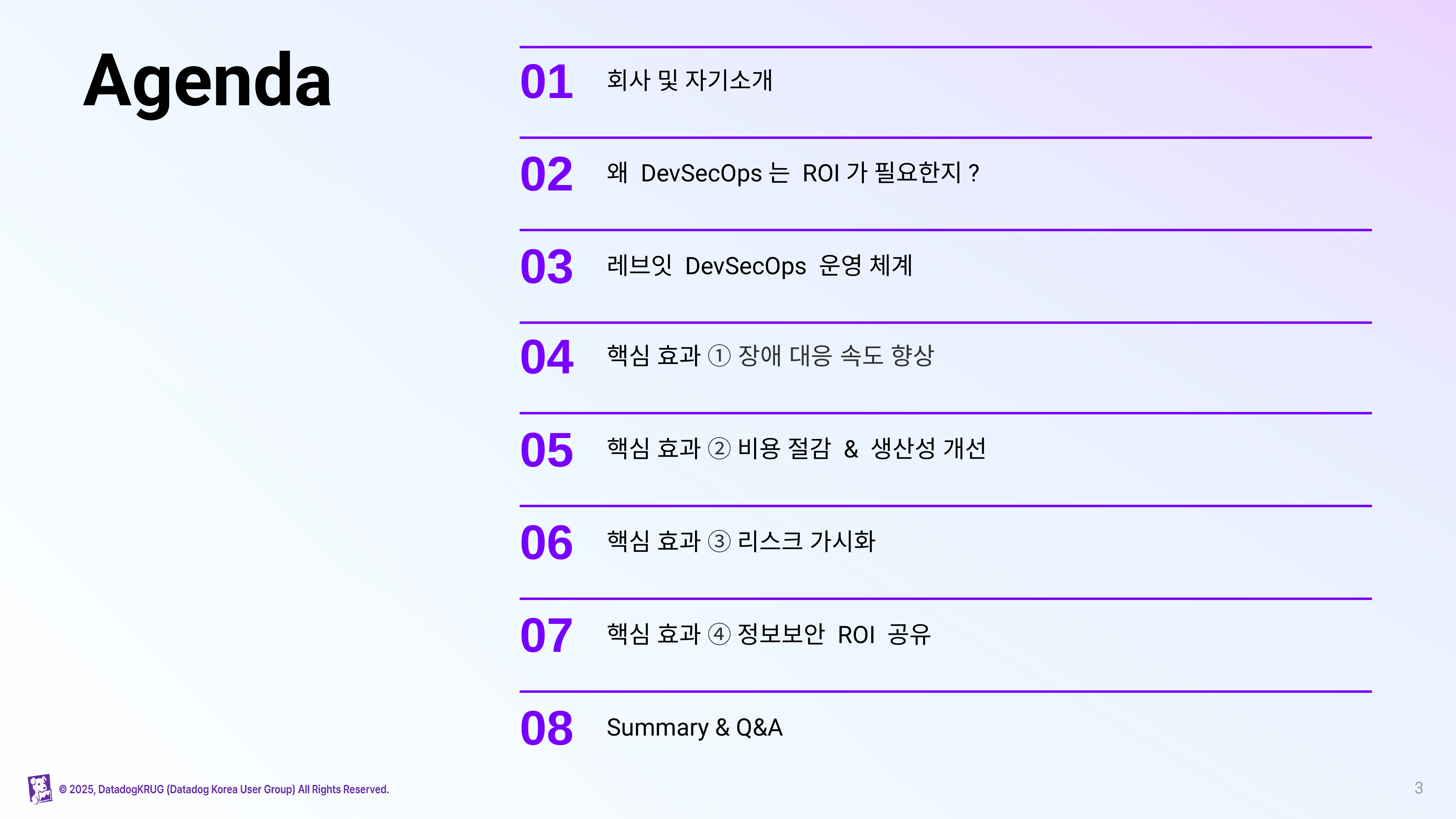

# Agenda

01
회사 및 자기소개

02
왜 DevSecOps는 ROI가 필요한지?

03
레브잇 DevSecOps 운영 체계

04
핵심 효과 ① 장애 대응 속도 향상

05
핵심 효과 ② 비용 절감 & 생산성 개선

06
핵심 효과 ③ 리스크 가시화

07
핵심 효과 ④ 정보보안 ROI 공유

08
Summary & Q&A
3